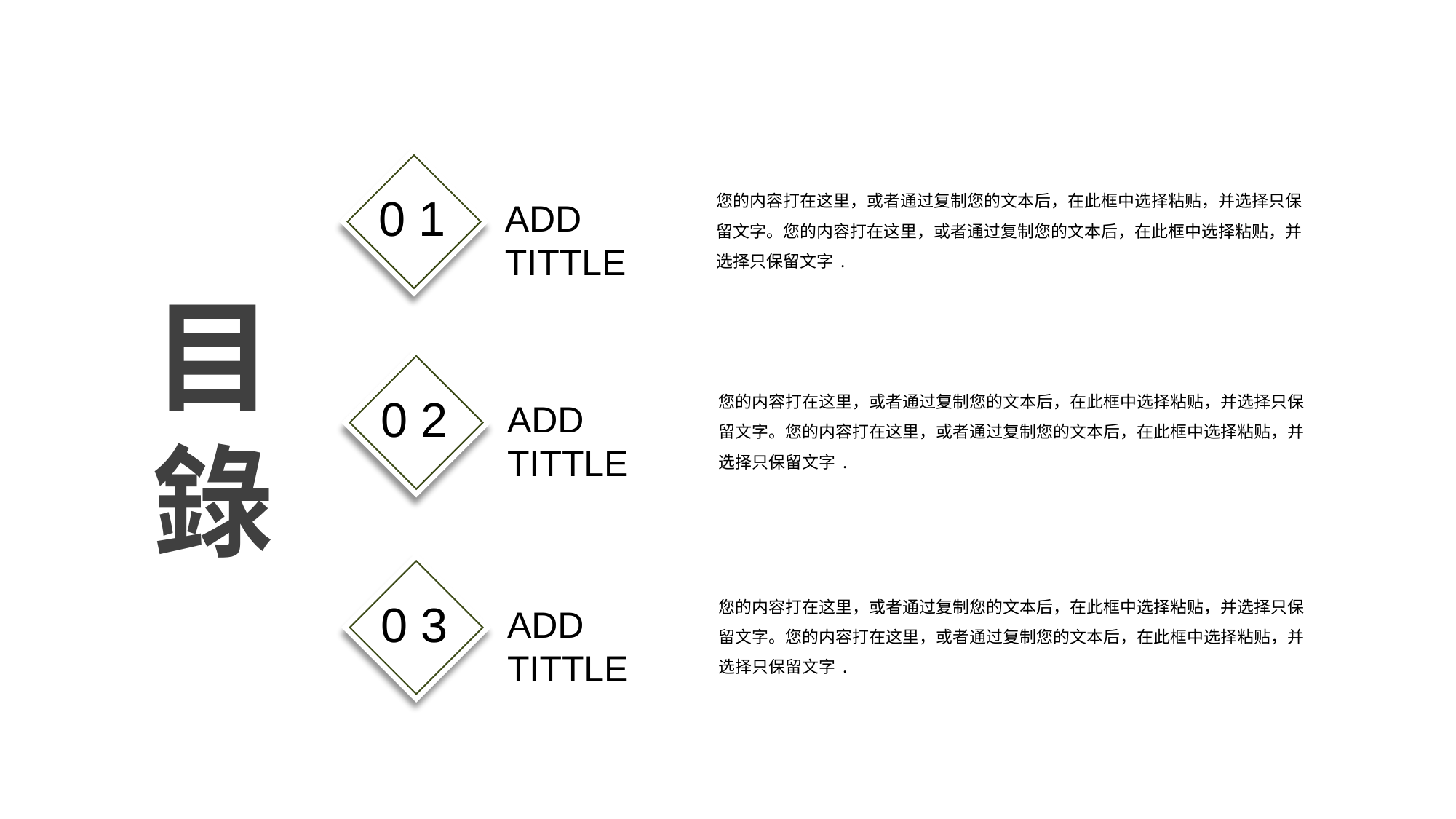

0 1
您的内容打在这里，或者通过复制您的文本后，在此框中选择粘贴，并选择只保留文字。您的内容打在这里，或者通过复制您的文本后，在此框中选择粘贴，并选择只保留文字.
ADD TITTLE
目錄

0 2
您的内容打在这里，或者通过复制您的文本后，在此框中选择粘贴，并选择只保留文字。您的内容打在这里，或者通过复制您的文本后，在此框中选择粘贴，并选择只保留文字.
ADD TITTLE

0 3
您的内容打在这里，或者通过复制您的文本后，在此框中选择粘贴，并选择只保留文字。您的内容打在这里，或者通过复制您的文本后，在此框中选择粘贴，并选择只保留文字.
ADD TITTLE